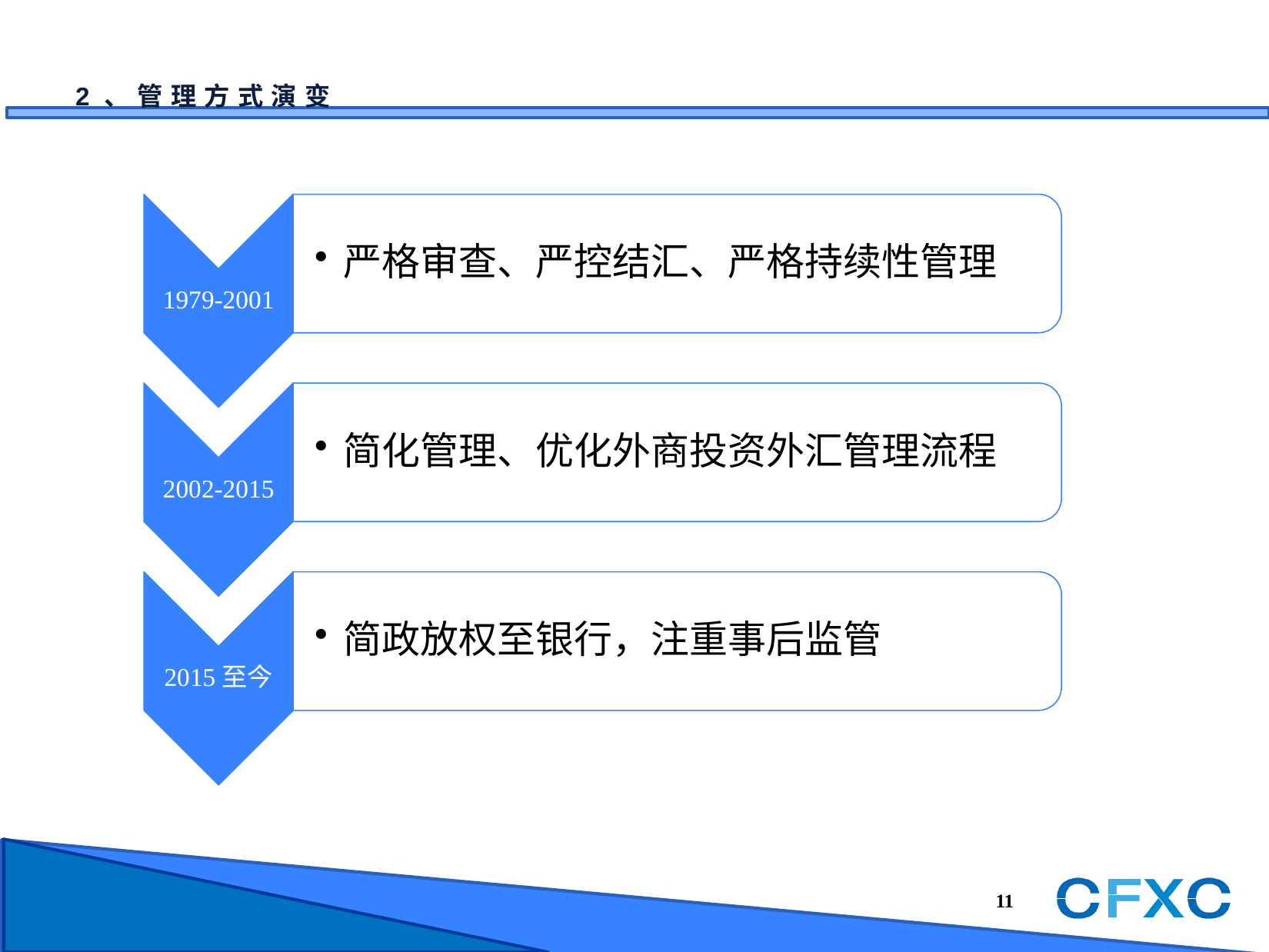

2、管理方式演变
1979-2001
严格审查、严控结汇、严格持续性管理
2002-2015
简化管理、优化外商投资外汇管理流程
2015至今
简政放权至银行，注重事后监管
11